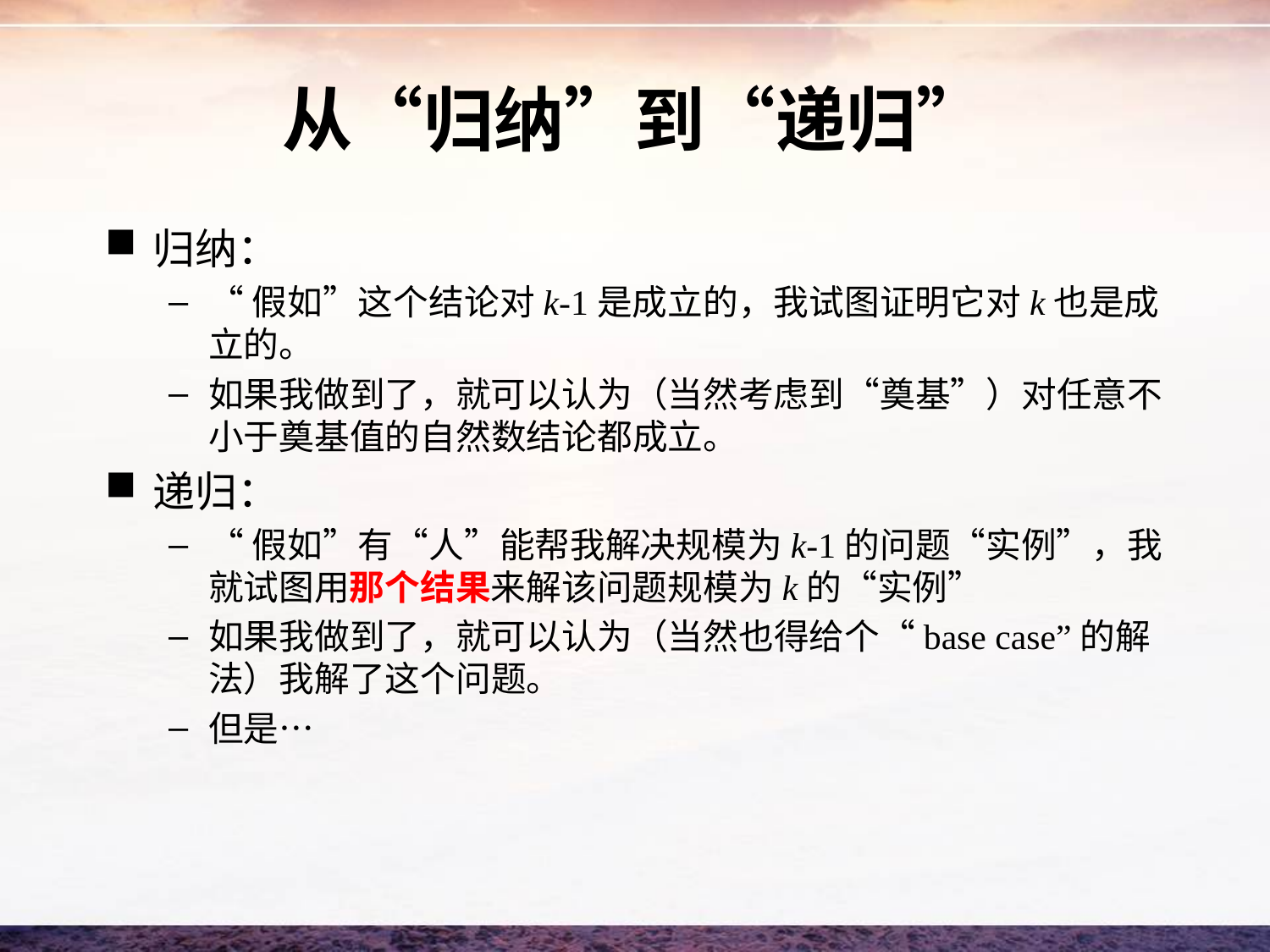

# 从“归纳”到“递归”
归纳：
“假如”这个结论对k-1是成立的，我试图证明它对k也是成立的。
如果我做到了，就可以认为（当然考虑到“奠基”）对任意不小于奠基值的自然数结论都成立。
递归：
“假如”有“人”能帮我解决规模为k-1的问题“实例”，我就试图用那个结果来解该问题规模为k的“实例”
如果我做到了，就可以认为（当然也得给个“base case”的解法）我解了这个问题。
但是…